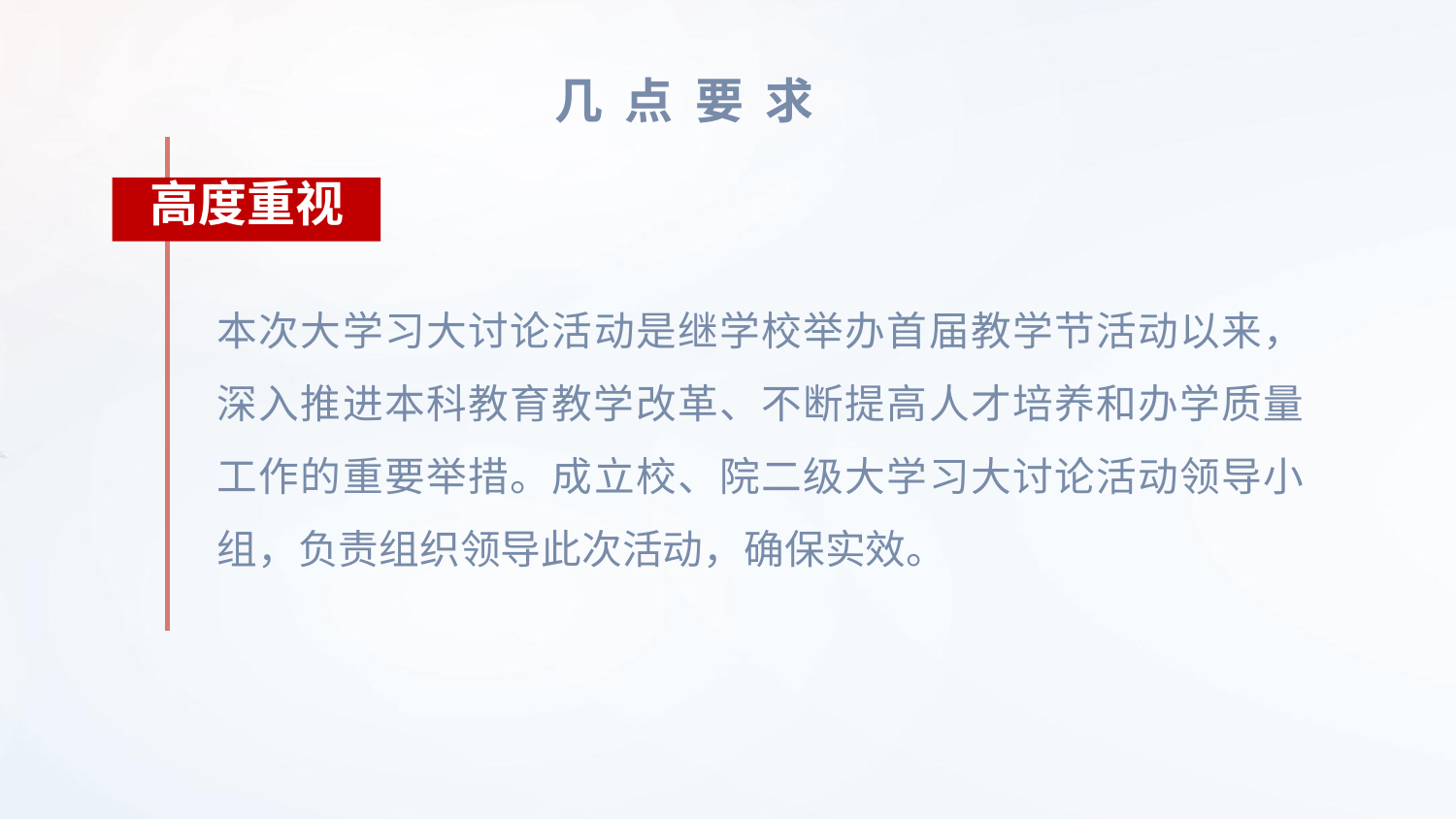

几  点  要  求
高度重视

本次大学习大讨论活动是继学校举办首届教学节活动以来，深入推进本科教育教学改革、不断提高人才培养和办学质量工作的重要举措。成立校、院二级大学习大讨论活动领导小组，负责组织领导此次活动，确保实效。